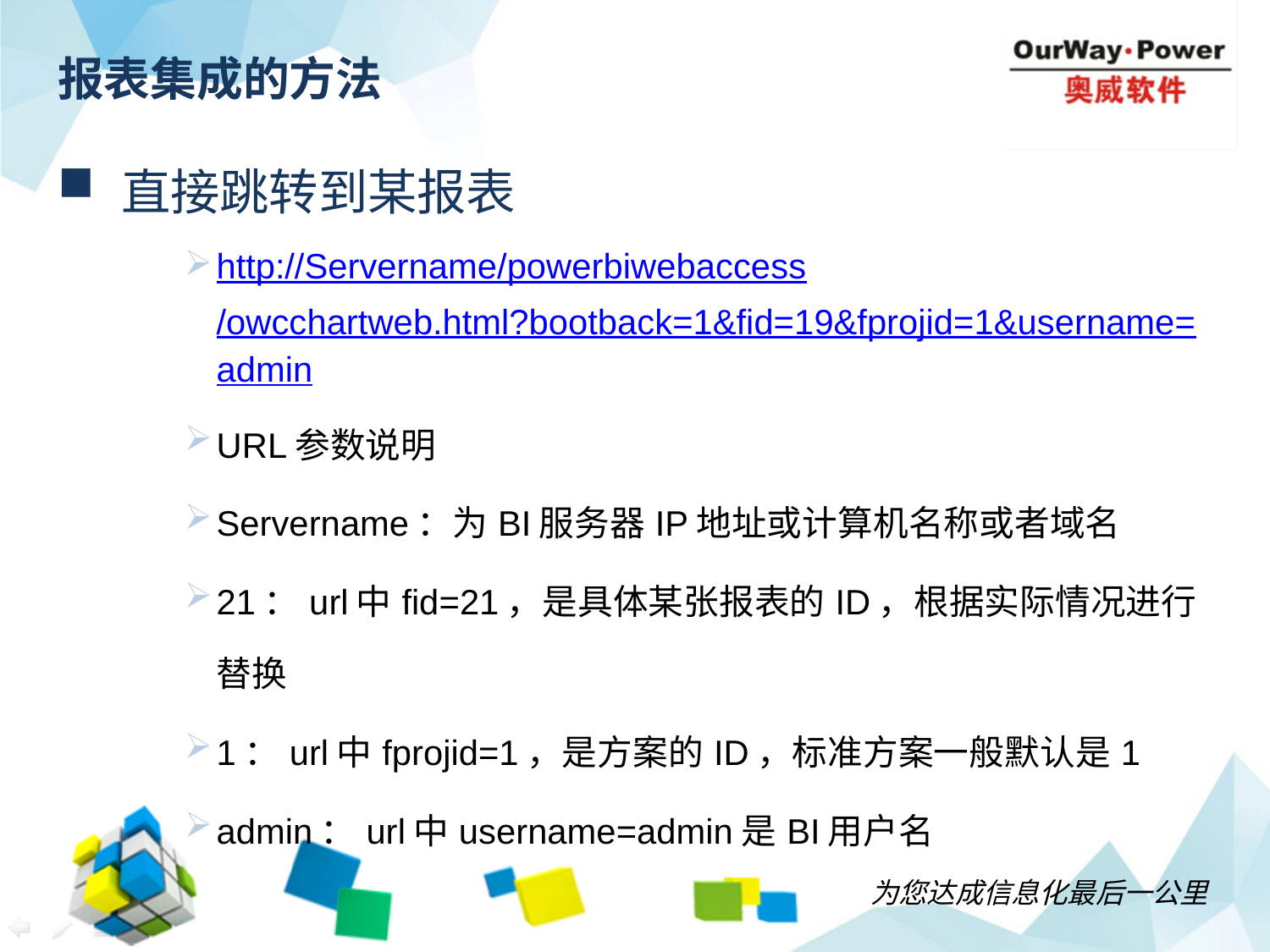

# 报表集成的方法
直接跳转到某报表
http://Servername/powerbiwebaccess/owcchartweb.html?bootback=1&fid=19&fprojid=1&username=admin
URL参数说明
Servername：为BI服务器IP地址或计算机名称或者域名
21：url中fid=21，是具体某张报表的ID，根据实际情况进行替换
1：url中fprojid=1，是方案的ID，标准方案一般默认是1
admin：url中username=admin是BI用户名